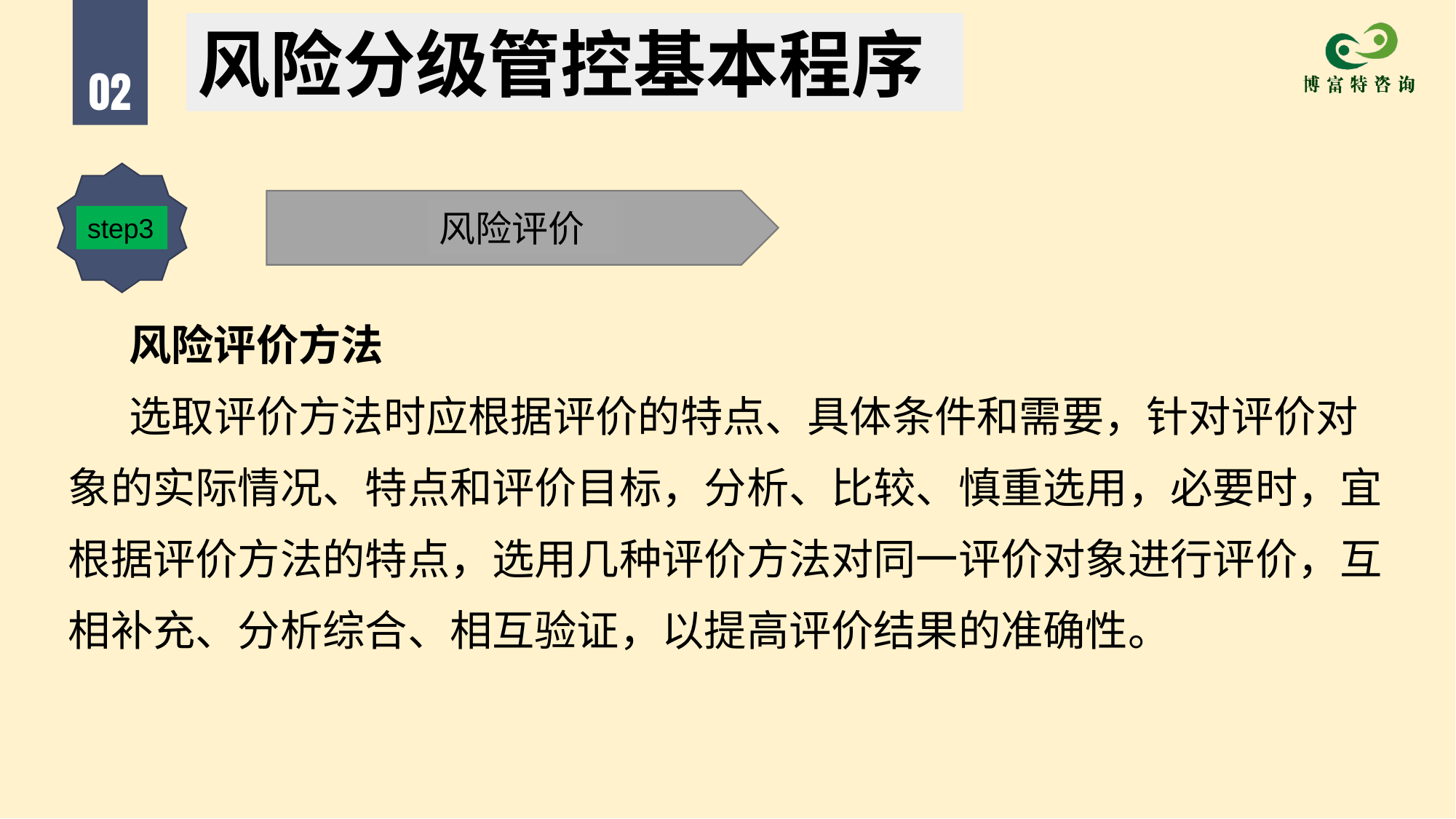

风险分级管控基本程序
02

风险评价
step3
 风险评价方法
 选取评价方法时应根据评价的特点、具体条件和需要，针对评价对象的实际情况、特点和评价目标，分析、比较、慎重选用，必要时，宜根据评价方法的特点，选用几种评价方法对同一评价对象进行评价，互相补充、分析综合、相互验证，以提高评价结果的准确性。